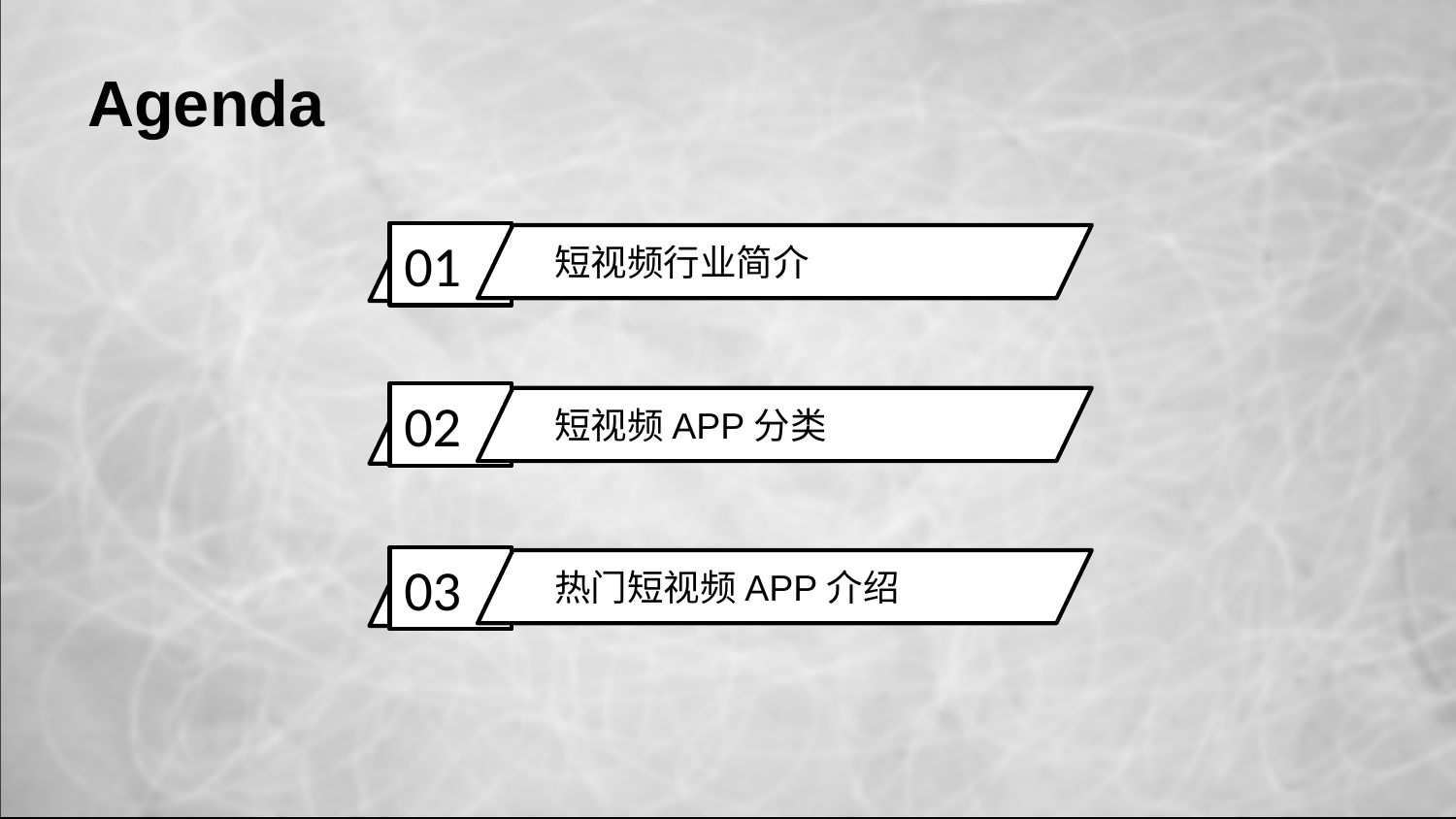

# Agenda
01

短视频行业简介
年度工作内容概述
02

短视频APP分类
工作完成具体情况
03

热门短视频APP介绍
成功项目详细展示